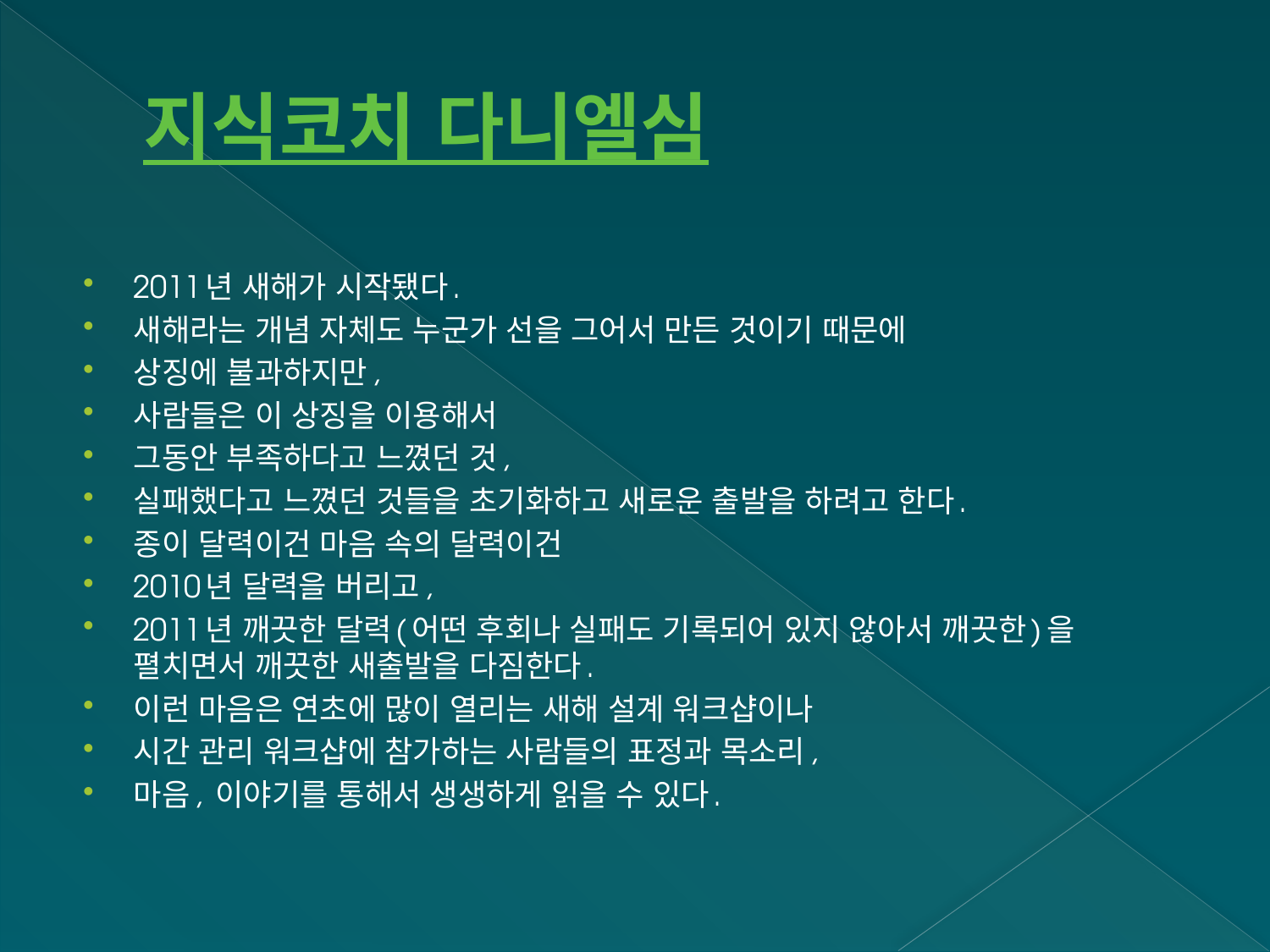

# 지식코치 다니엘심
2011년 새해가 시작됐다.
새해라는 개념 자체도 누군가 선을 그어서 만든 것이기 때문에
상징에 불과하지만,
사람들은 이 상징을 이용해서
그동안 부족하다고 느꼈던 것,
실패했다고 느꼈던 것들을 초기화하고 새로운 출발을 하려고 한다.
종이 달력이건 마음 속의 달력이건
2010년 달력을 버리고,
2011년 깨끗한 달력(어떤 후회나 실패도 기록되어 있지 않아서 깨끗한)을 펼치면서 깨끗한 새출발을 다짐한다.
이런 마음은 연초에 많이 열리는 새해 설계 워크샵이나
시간 관리 워크샵에 참가하는 사람들의 표정과 목소리,
마음, 이야기를 통해서 생생하게 읽을 수 있다.